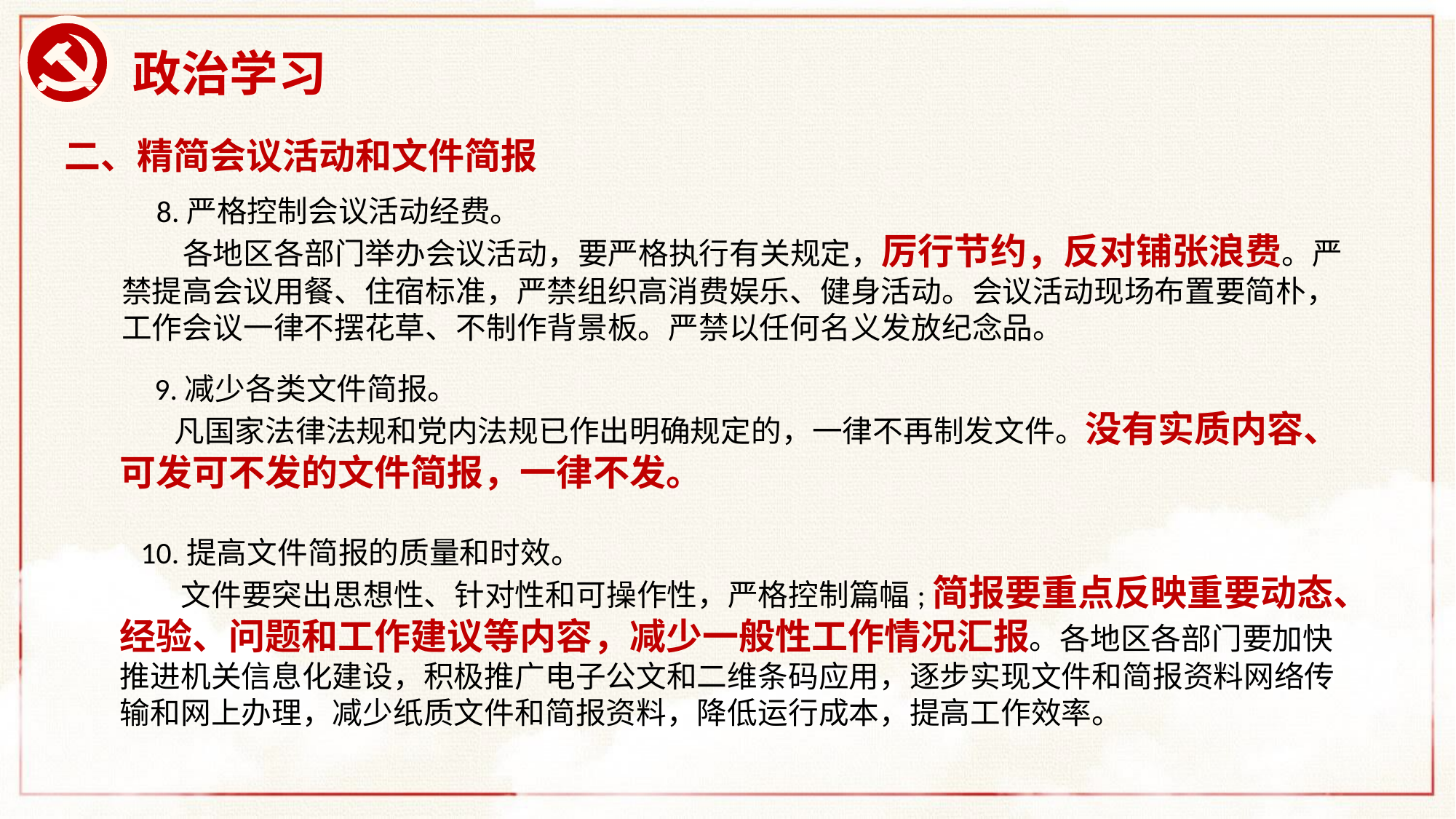

# 政治学习
二、精简会议活动和文件简报
     8.严格控制会议活动经费。
        各地区各部门举办会议活动，要严格执行有关规定，厉行节约，反对铺张浪费。严禁提高会议用餐、住宿标准，严禁组织高消费娱乐、健身活动。会议活动现场布置要简朴，工作会议一律不摆花草、不制作背景板。严禁以任何名义发放纪念品。
     9.减少各类文件简报。
       凡国家法律法规和党内法规已作出明确规定的，一律不再制发文件。没有实质内容、可发可不发的文件简报，一律不发。
   10.提高文件简报的质量和时效。
        文件要突出思想性、针对性和可操作性，严格控制篇幅;简报要重点反映重要动态、经验、问题和工作建议等内容，减少一般性工作情况汇报。各地区各部门要加快推进机关信息化建设，积极推广电子公文和二维条码应用，逐步实现文件和简报资料网络传输和网上办理，减少纸质文件和简报资料，降低运行成本，提高工作效率。